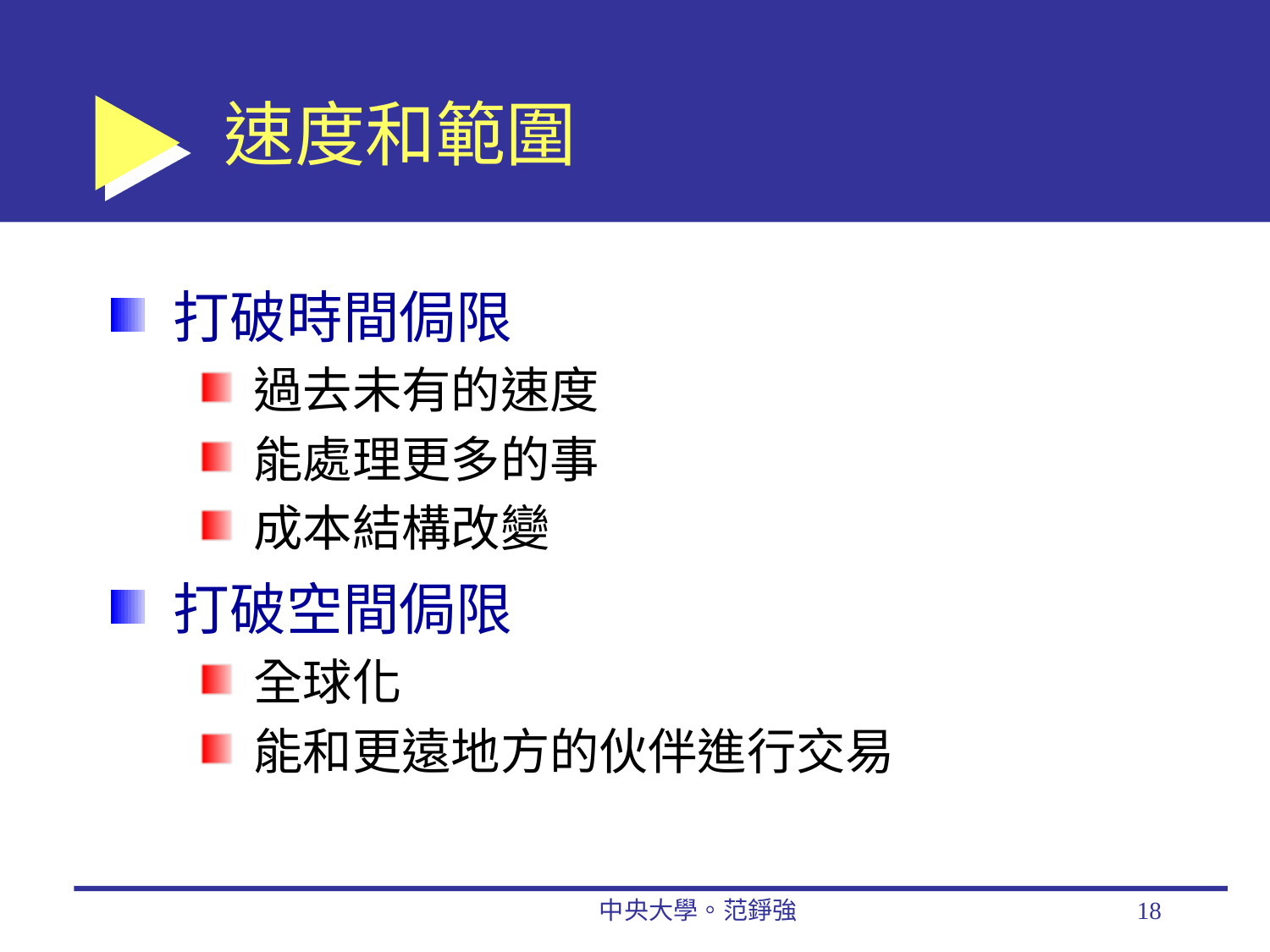

# 速度和範圍
打破時間侷限
過去未有的速度
能處理更多的事
成本結構改變
打破空間侷限
全球化
能和更遠地方的伙伴進行交易
中央大學。范錚強
18